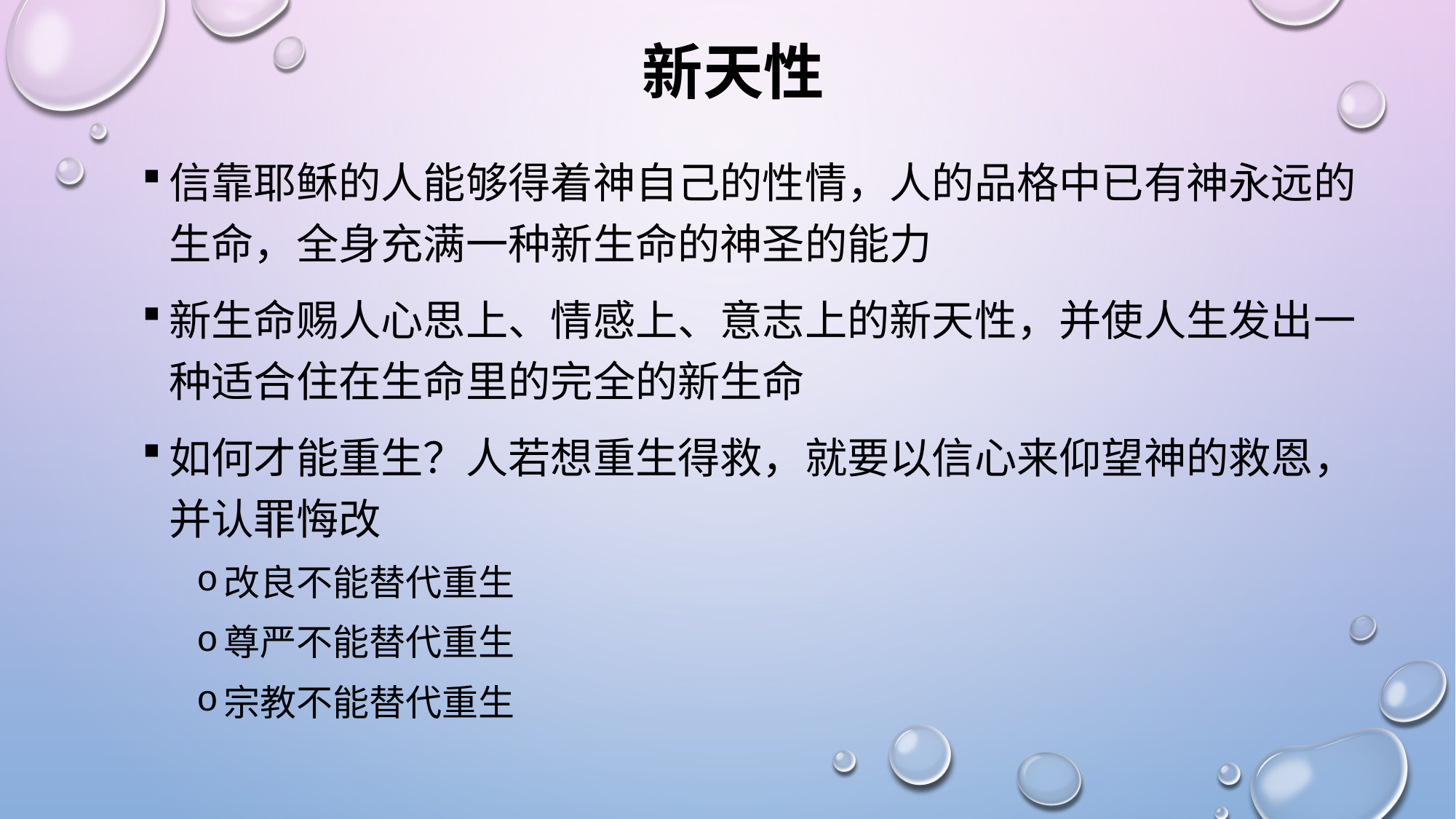

# 新天性
信靠耶稣的人能够得着神自己的性情，人的品格中已有神永远的生命，全身充满一种新生命的神圣的能力
新生命赐人心思上、情感上、意志上的新天性，并使人生发出一种适合住在生命里的完全的新生命
如何才能重生？人若想重生得救，就要以信心来仰望神的救恩，并认罪悔改
改良不能替代重生
尊严不能替代重生
宗教不能替代重生